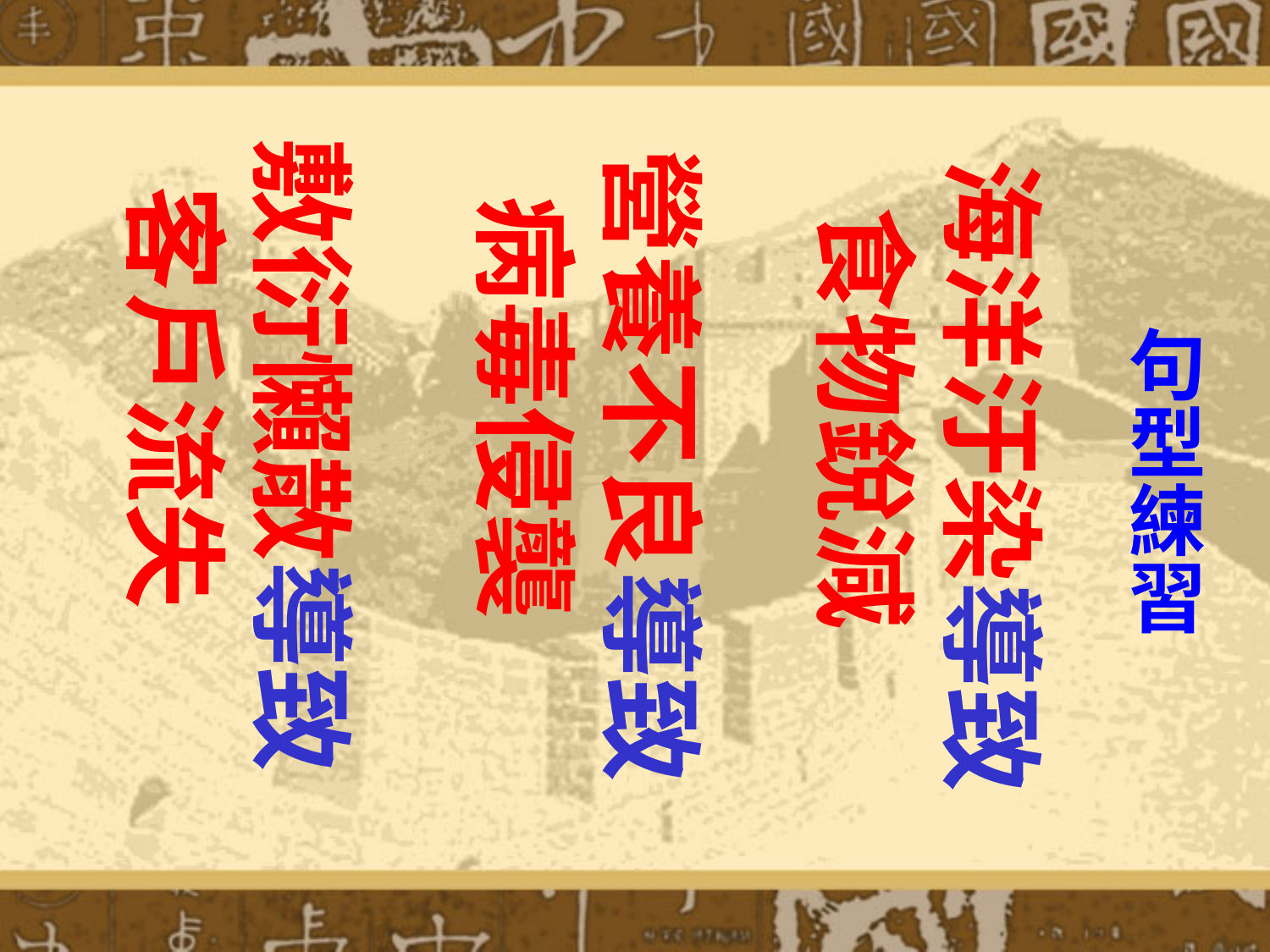

敷衍懶散導致客戶流失
營養不良導致病毒侵襲
# 句型練習
海洋汙染導致食物銳減